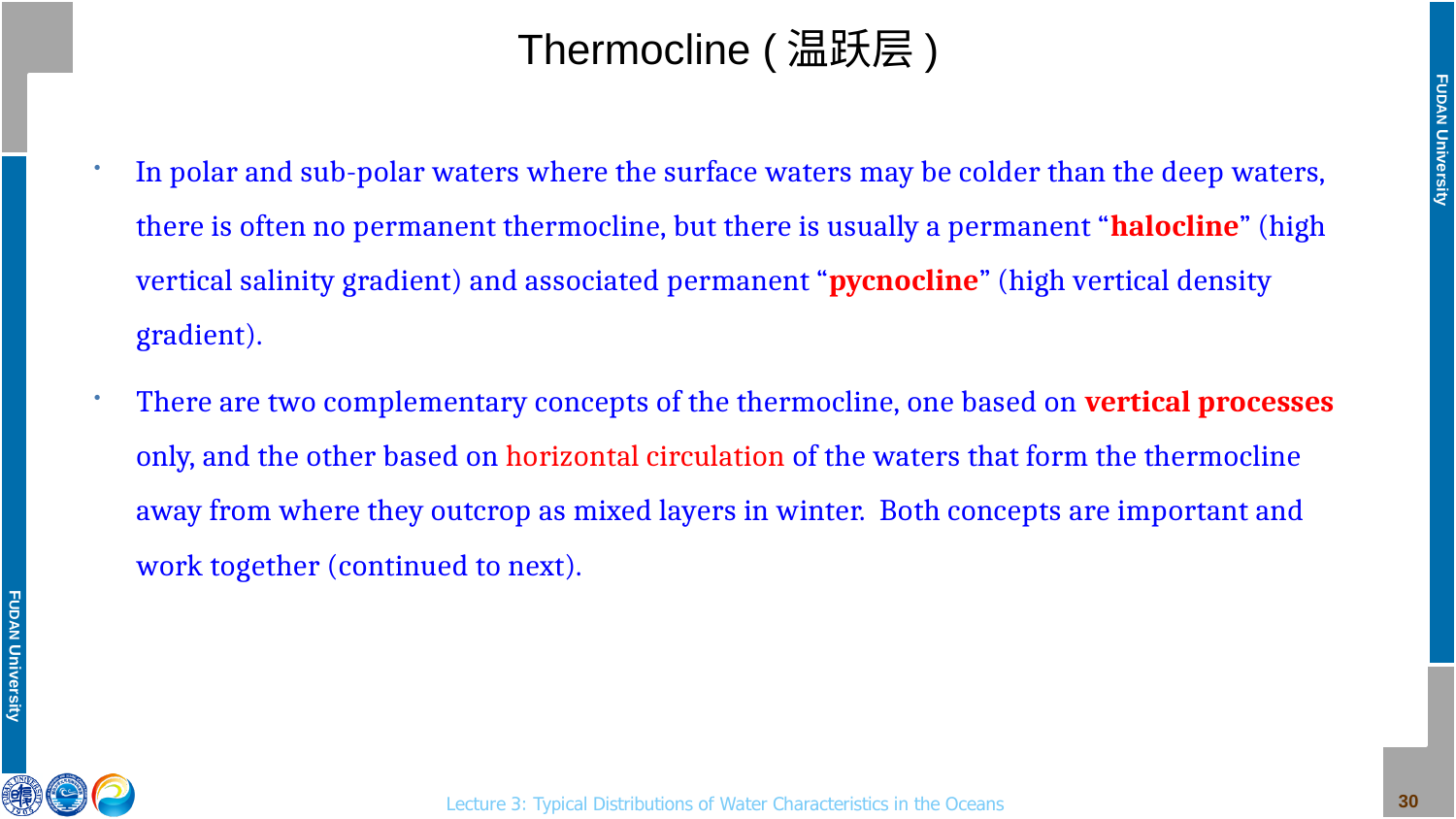

# Thermocline (温跃层)
In polar and sub-polar waters where the surface waters may be colder than the deep waters, there is often no permanent thermocline, but there is usually a permanent “halocline” (high vertical salinity gradient) and associated permanent “pycnocline” (high vertical density gradient).
There are two complementary concepts of the thermocline, one based on vertical processes only, and the other based on horizontal circulation of the waters that form the thermocline away from where they outcrop as mixed layers in winter.  Both concepts are important and work together (continued to next).